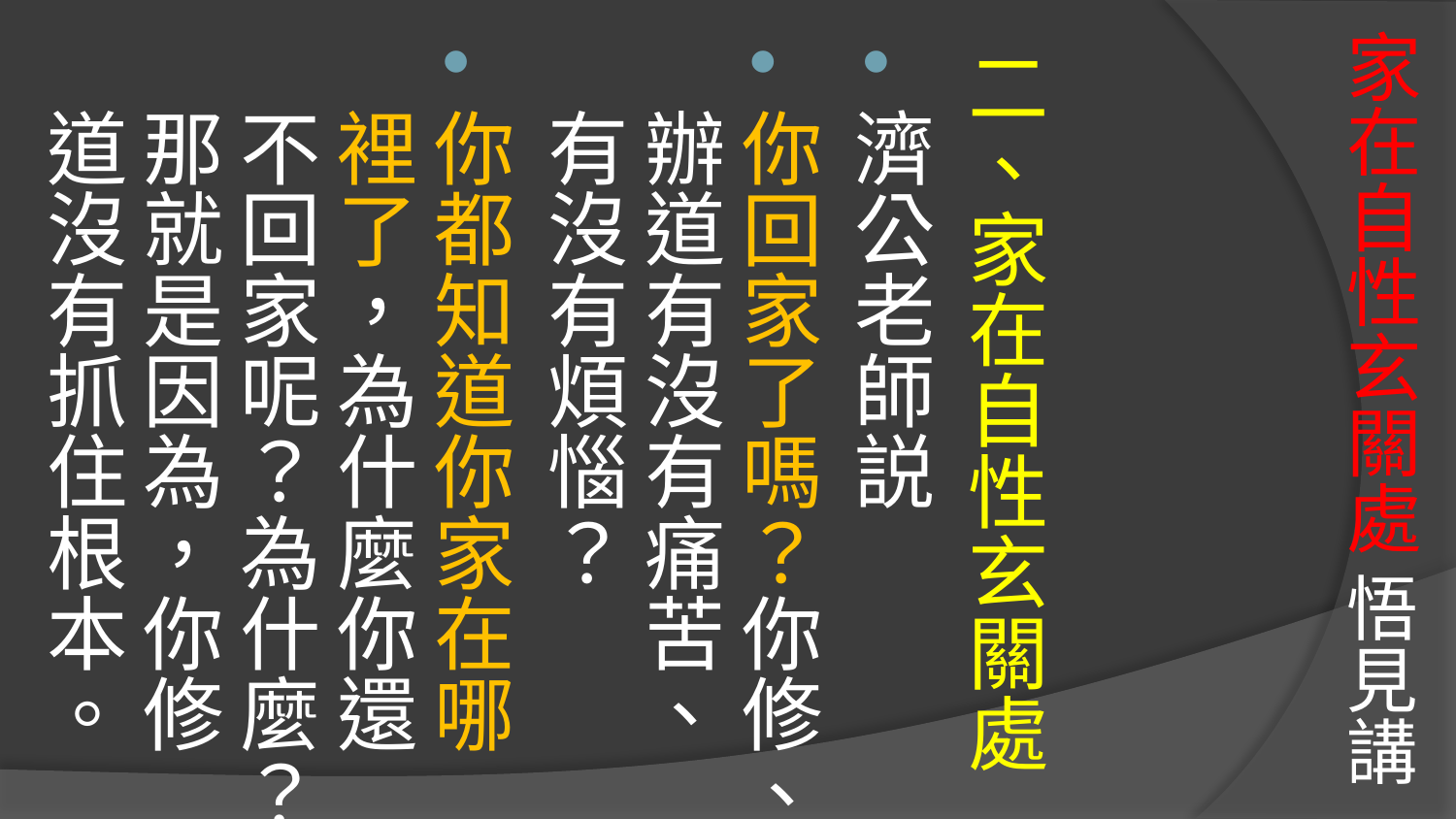

# 家在自性玄關處 悟見講
二、家在自性玄關處
濟公老師説
你回家了嗎？你修、辦道有沒有痛苦、有沒有煩惱？
你都知道你家在哪裡了，為什麼你還不回家呢？為什麼？那就是因為，你修道沒有抓住根本。